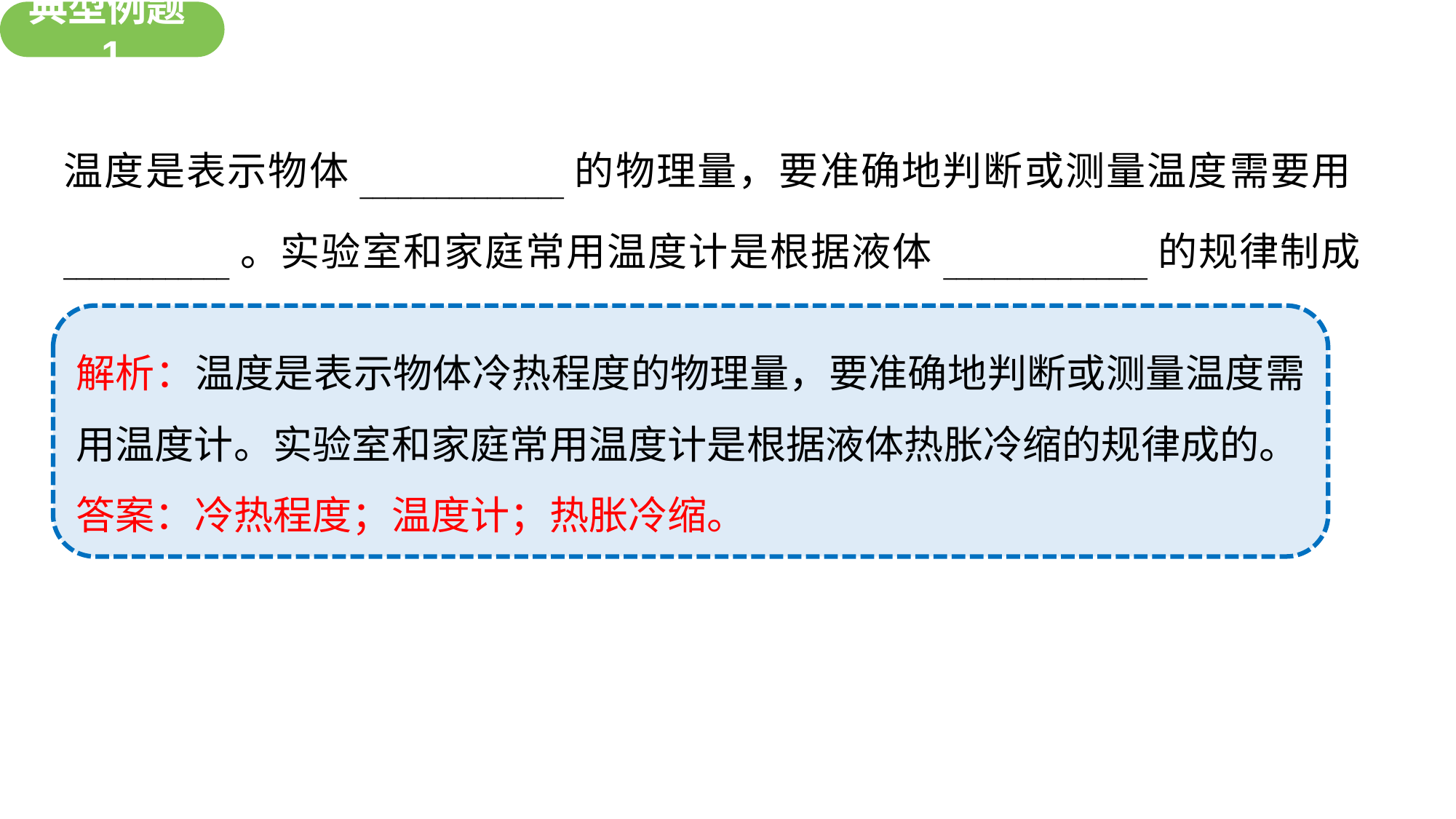

典型例题1
新知探究
温度是表示物体________________的物理量，要准确地判断或测量温度需要用_____________。实验室和家庭常用温度计是根据液体________________的规律制成的。
解析：温度是表示物体冷热程度的物理量，要准确地判断或测量温度需用温度计。实验室和家庭常用温度计是根据液体热胀冷缩的规律成的。
答案：冷热程度；温度计；热胀冷缩。